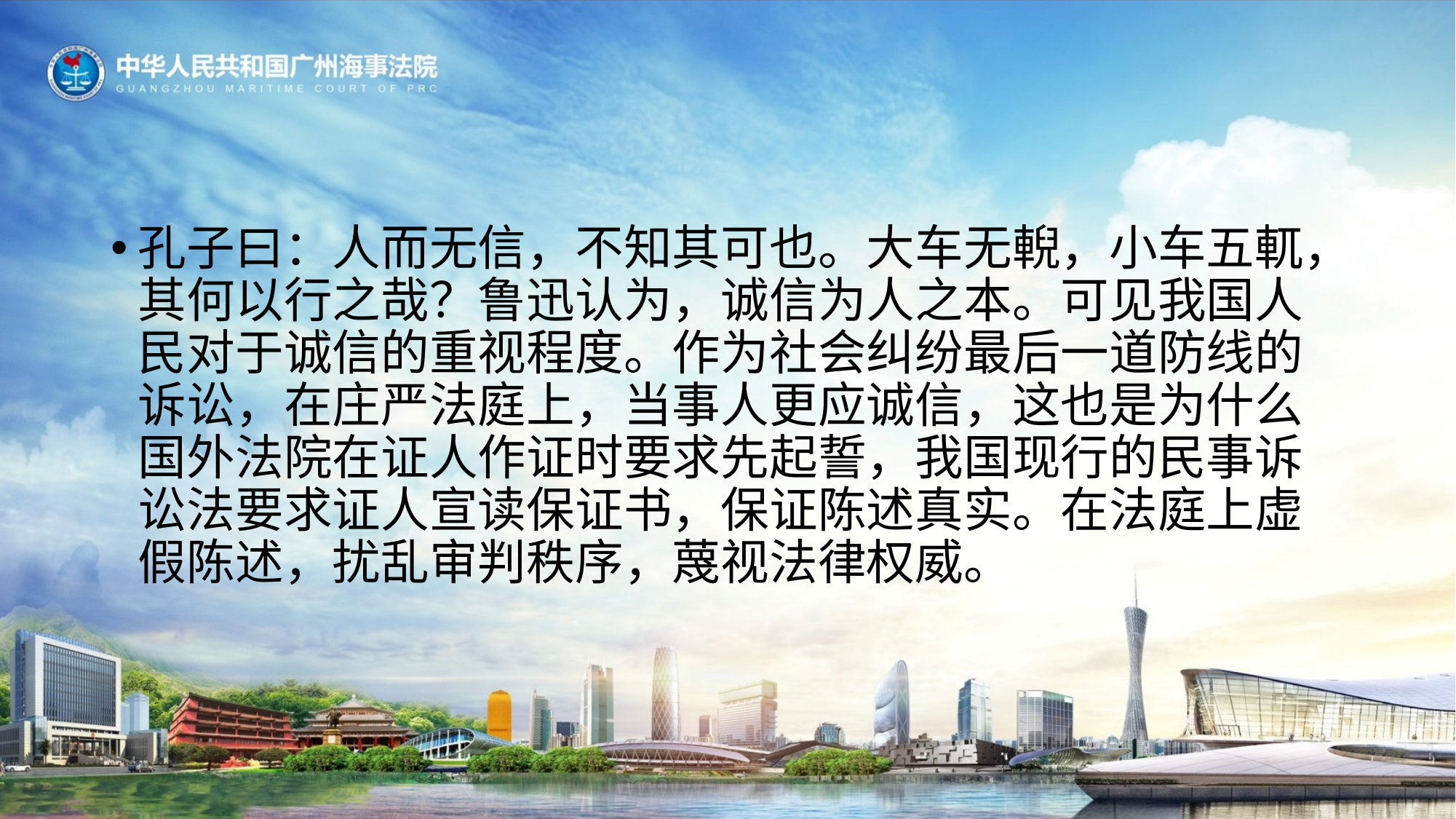

孔子曰：人而无信，不知其可也。大车无輗，小车五軏，其何以行之哉？鲁迅认为，诚信为人之本。可见我国人民对于诚信的重视程度。作为社会纠纷最后一道防线的诉讼，在庄严法庭上，当事人更应诚信，这也是为什么国外法院在证人作证时要求先起誓，我国现行的民事诉讼法要求证人宣读保证书，保证陈述真实。在法庭上虚假陈述，扰乱审判秩序，蔑视法律权威。